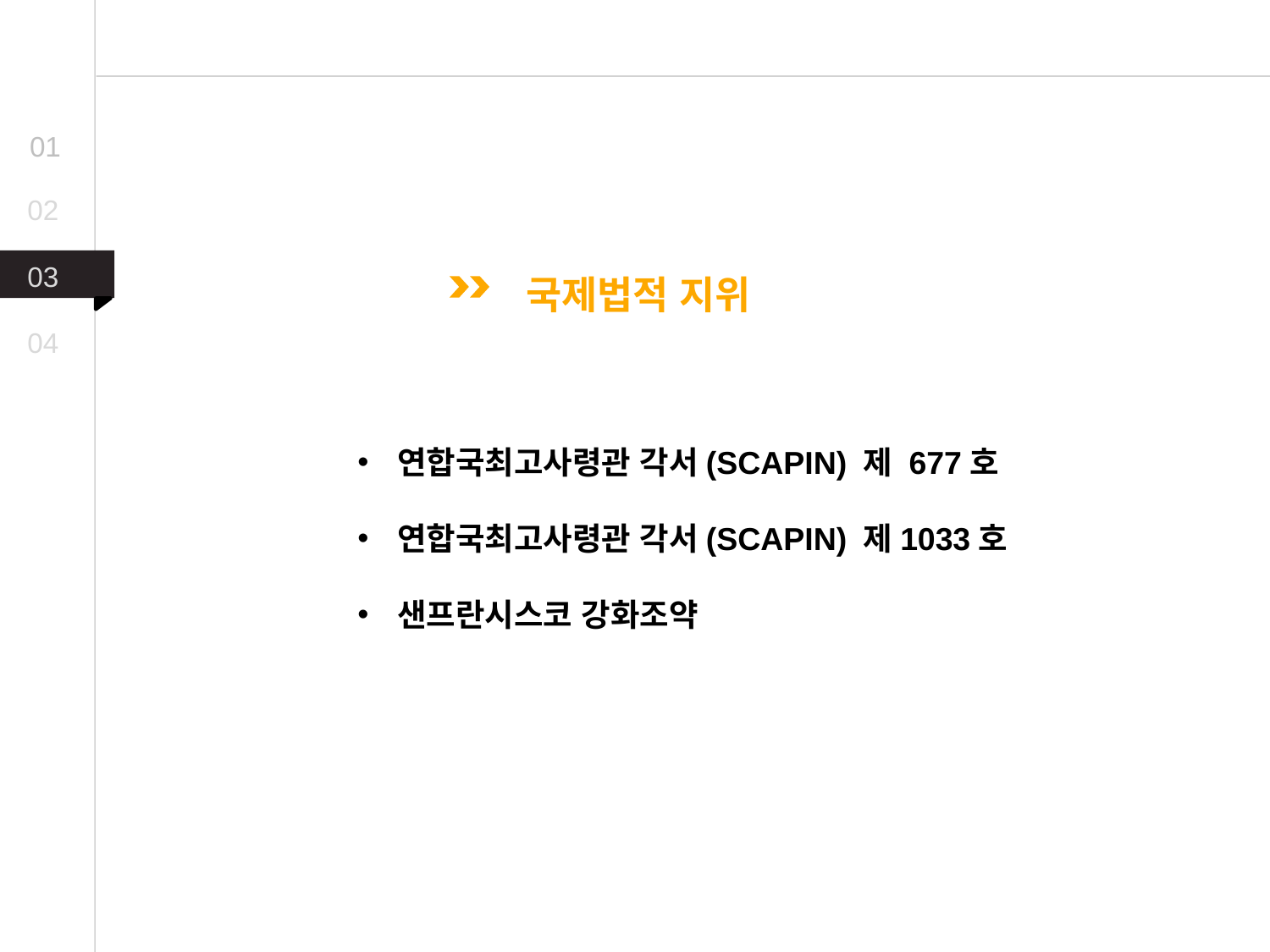

01
02

03
국제법적 지위

04
연합국최고사령관 각서(SCAPIN) 제 677호

연합국최고사령관 각서(SCAPIN) 제1033호

샌프란시스코 강화조약